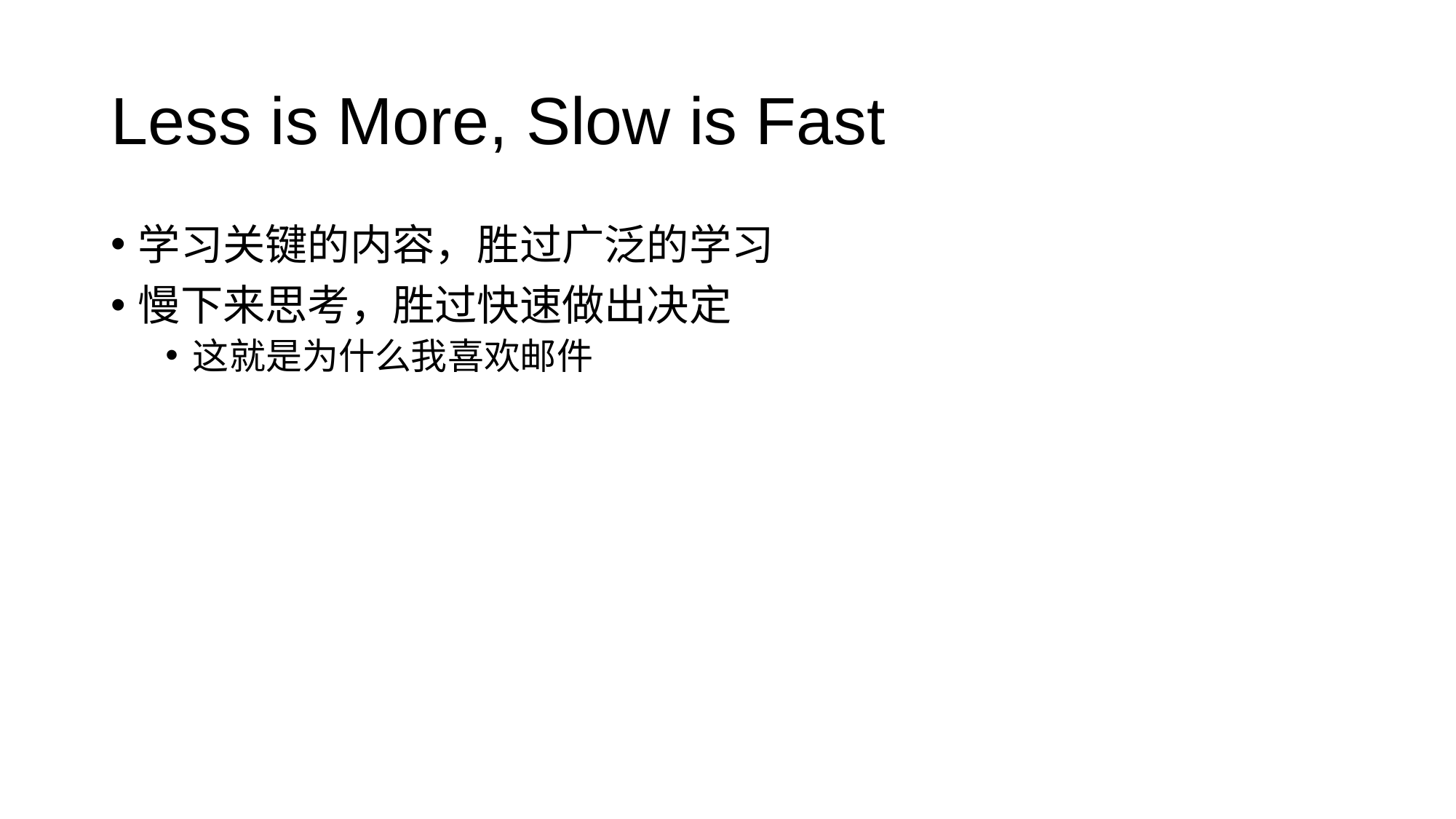

# Less is More, Slow is Fast
学习关键的内容，胜过广泛的学习
慢下来思考，胜过快速做出决定
这就是为什么我喜欢邮件